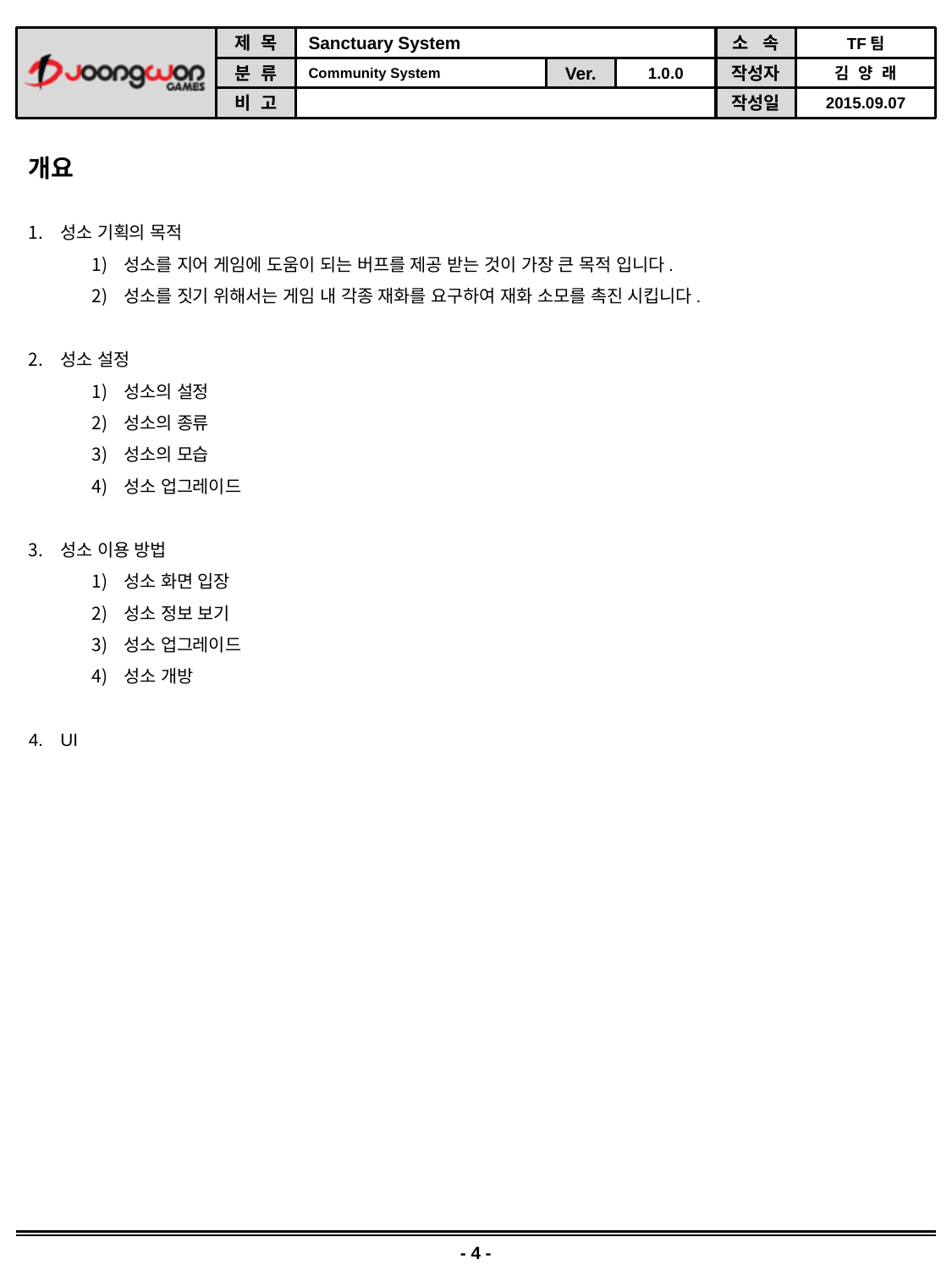

개요
성소 기획의 목적
성소를 지어 게임에 도움이 되는 버프를 제공 받는 것이 가장 큰 목적 입니다.
성소를 짓기 위해서는 게임 내 각종 재화를 요구하여 재화 소모를 촉진 시킵니다.

성소 설정
성소의 설정
성소의 종류
성소의 모습
성소 업그레이드

성소 이용 방법
성소 화면 입장
성소 정보 보기
성소 업그레이드
성소 개방

UI
- 4 -